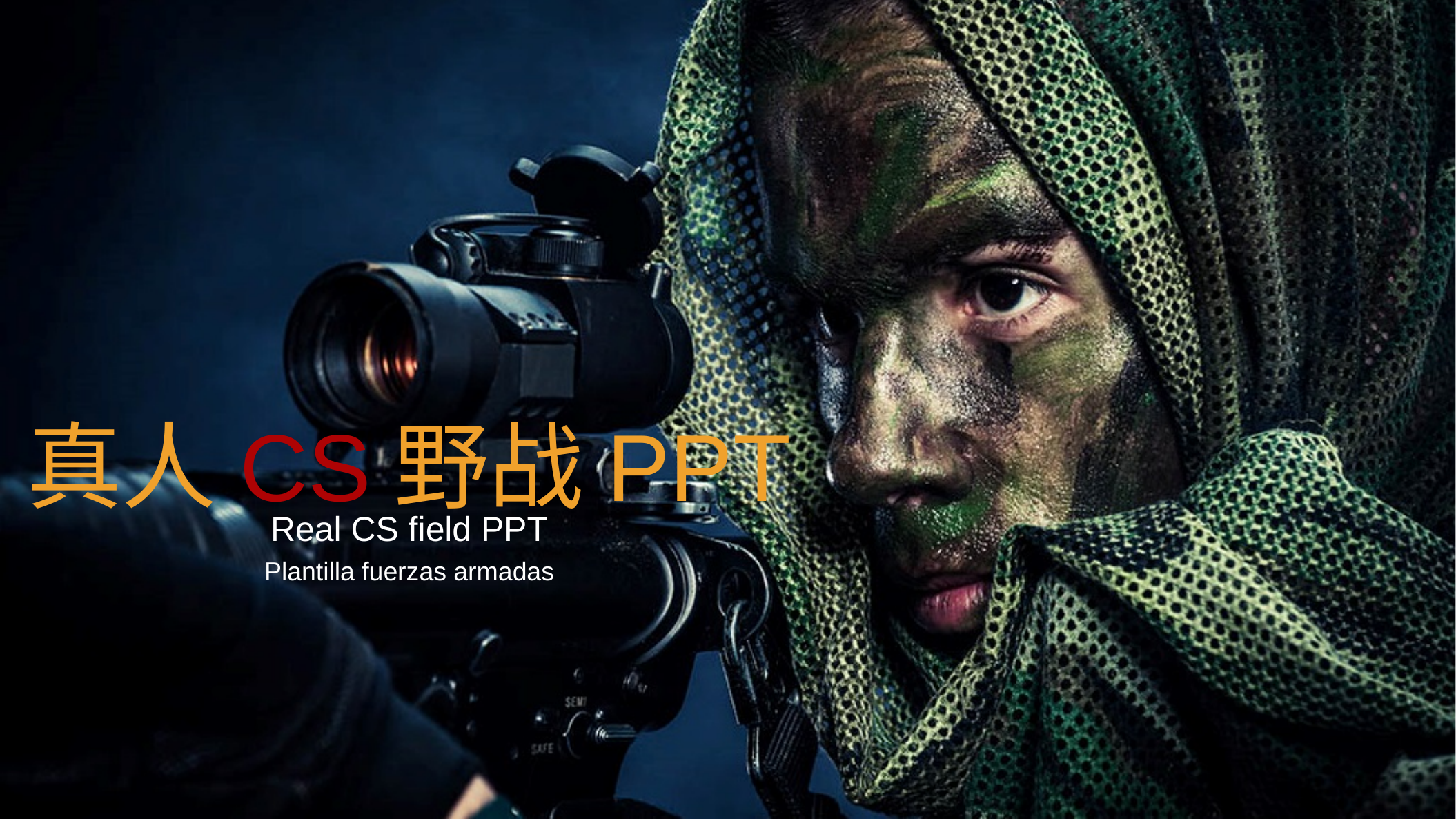

真人CS野战PPT
Real CS field PPT
Plantilla fuerzas armadas